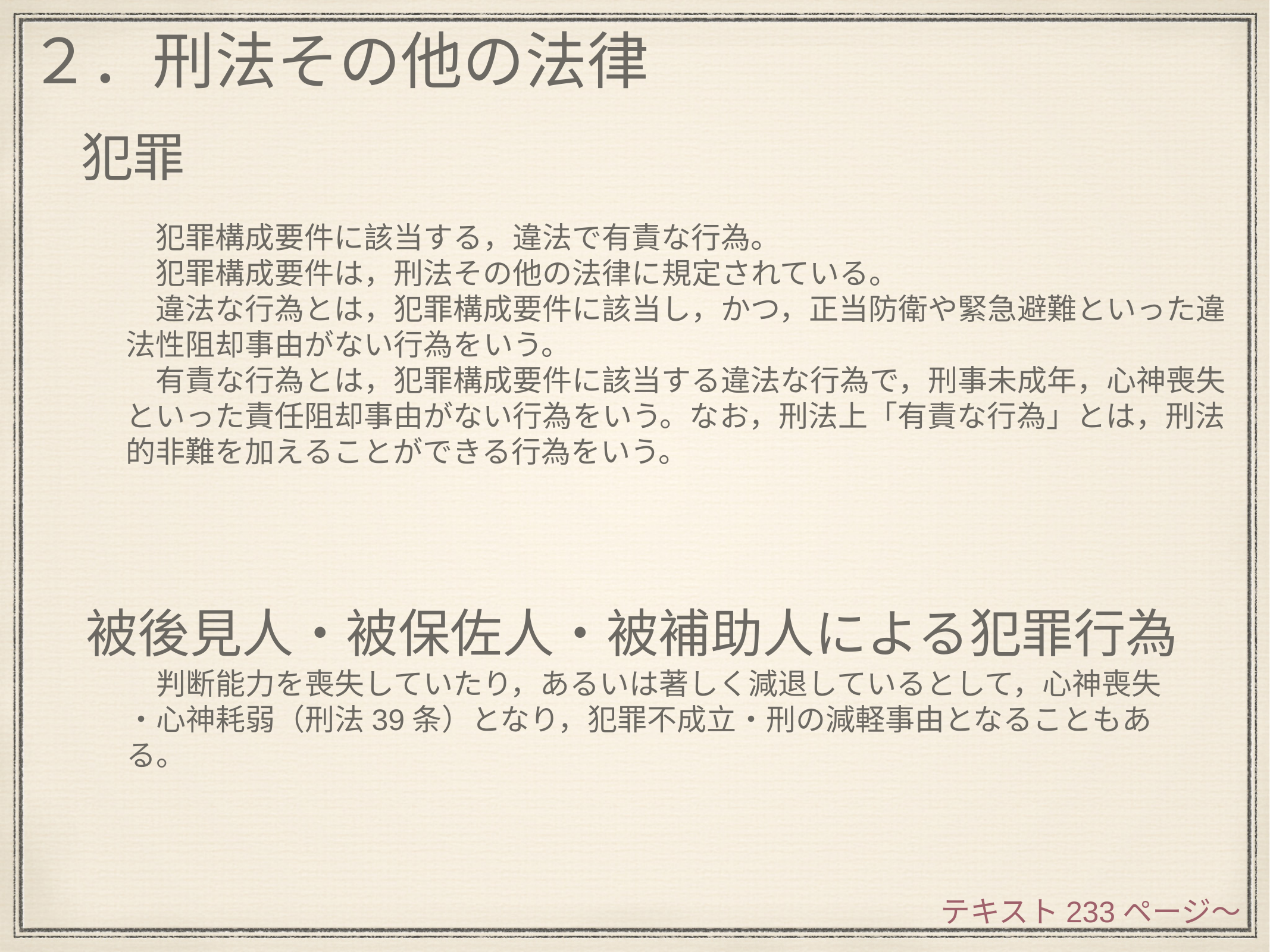

２．刑法その他の法律
犯罪
　犯罪構成要件に該当する，違法で有責な行為。
　犯罪構成要件は，刑法その他の法律に規定されている。
　違法な行為とは，犯罪構成要件に該当し，かつ，正当防衛や緊急避難といった違法性阻却事由がない行為をいう。
　有責な行為とは，犯罪構成要件に該当する違法な行為で，刑事未成年，心神喪失といった責任阻却事由がない行為をいう。なお，刑法上「有責な行為」とは，刑法的非難を加えることができる行為をいう。
被後見人・被保佐人・被補助人による犯罪行為
　判断能力を喪失していたり，あるいは著しく減退しているとして，心神喪失・心神耗弱（刑法39条）となり，犯罪不成立・刑の減軽事由となることもある。
テキスト233ページ〜